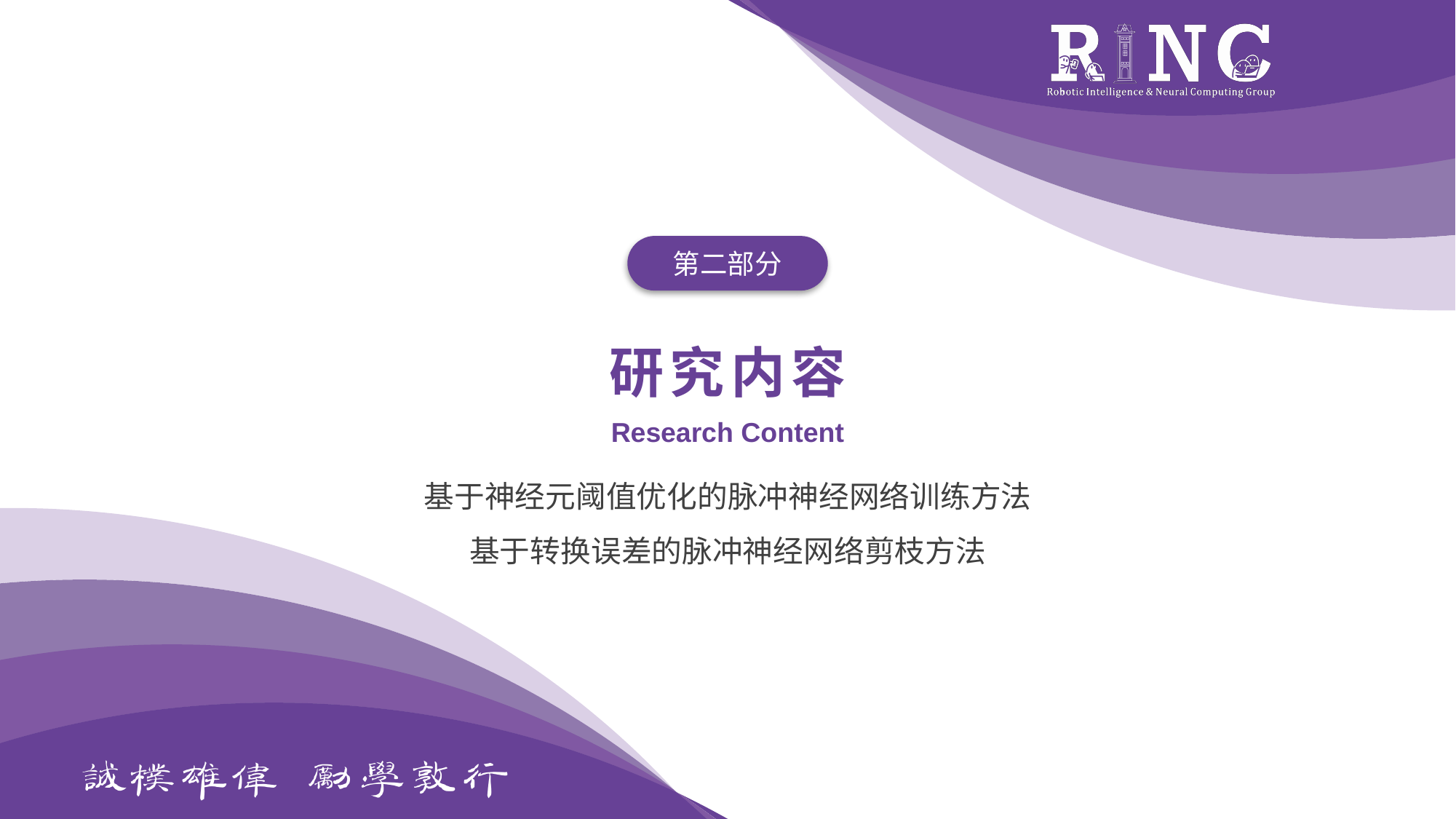

第二部分
研究内容
Research Content
基于神经元阈值优化的脉冲神经网络训练方法 基于转换误差的脉冲神经网络剪枝方法